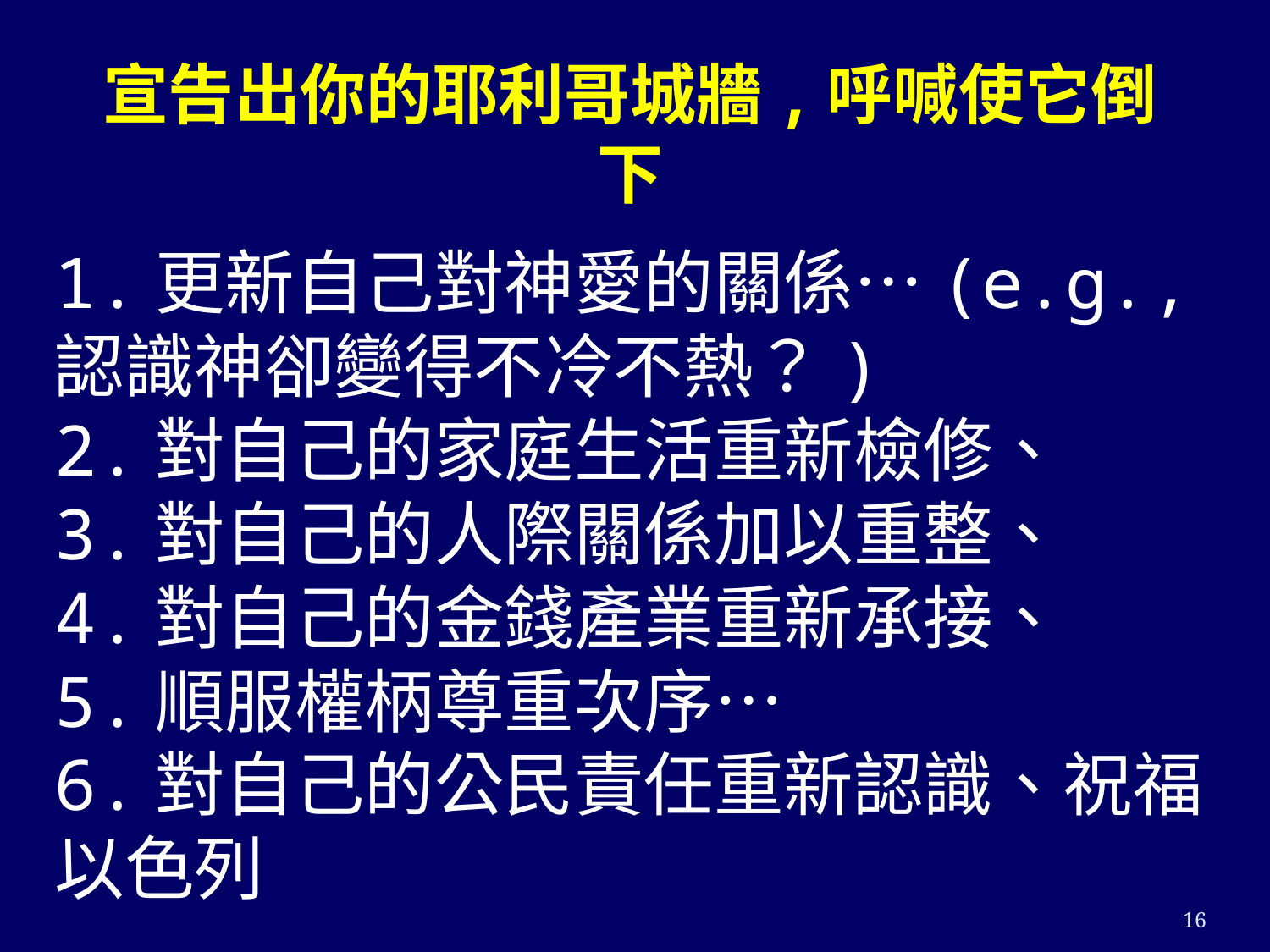

# 宣告出你的耶利哥城牆,呼喊使它倒下
1.更新自己對神愛的關係…(e.g.,認識神卻變得不冷不熱？)
2.對自己的家庭生活重新檢修、
3.對自己的人際關係加以重整、
4.對自己的金錢產業重新承接、
5.順服權柄尊重次序…
6.對自己的公民責任重新認識、祝福以色列
16